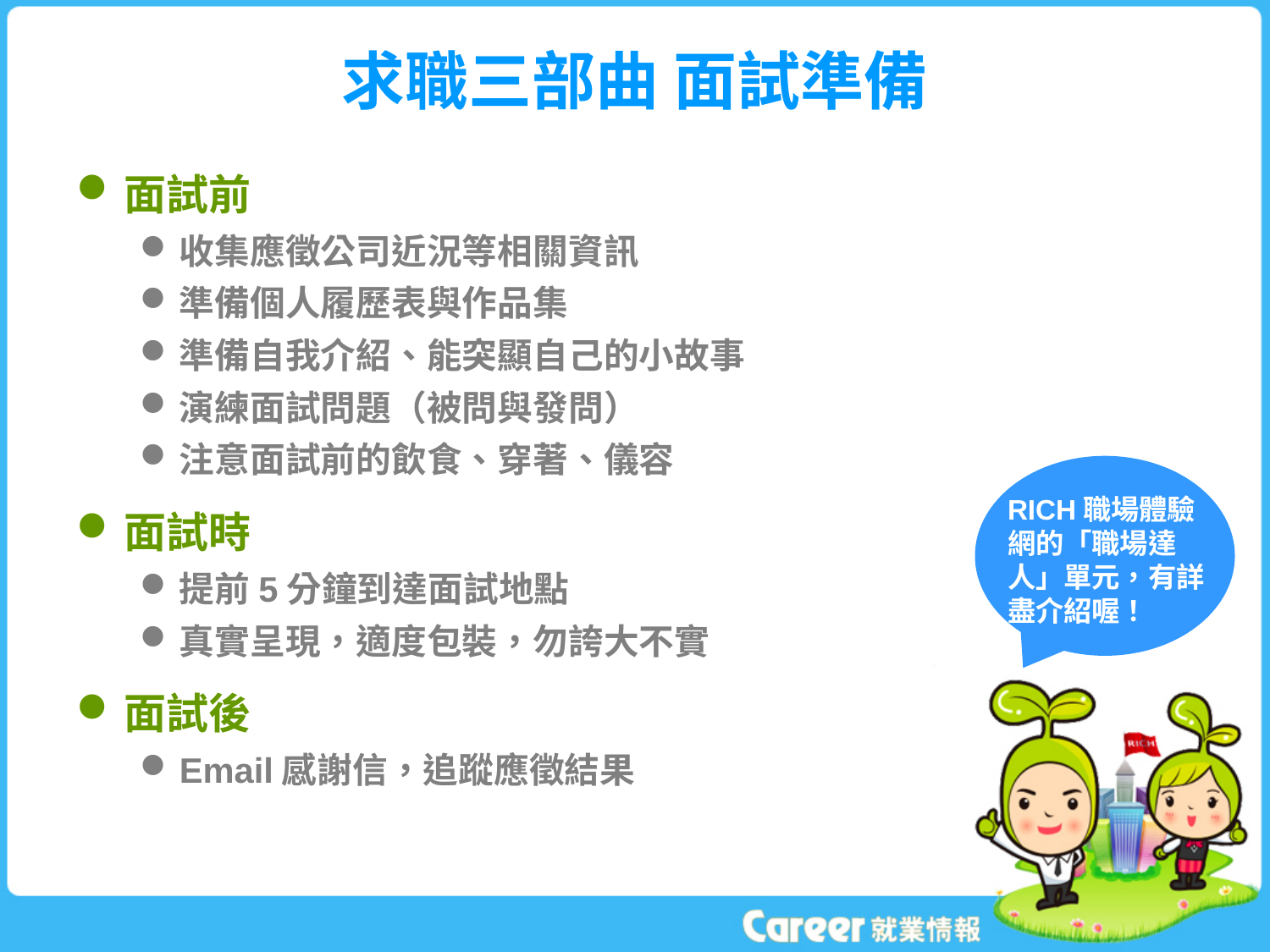

# 求職三部曲 面試準備
面試前
收集應徵公司近況等相關資訊
準備個人履歷表與作品集
準備自我介紹、能突顯自己的小故事
演練面試問題（被問與發問）
注意面試前的飲食、穿著、儀容
面試時
提前5分鐘到達面試地點
真實呈現，適度包裝，勿誇大不實
面試後
Email感謝信，追蹤應徵結果

RICH職場體驗網的「職場達人」單元，有詳盡介紹喔！